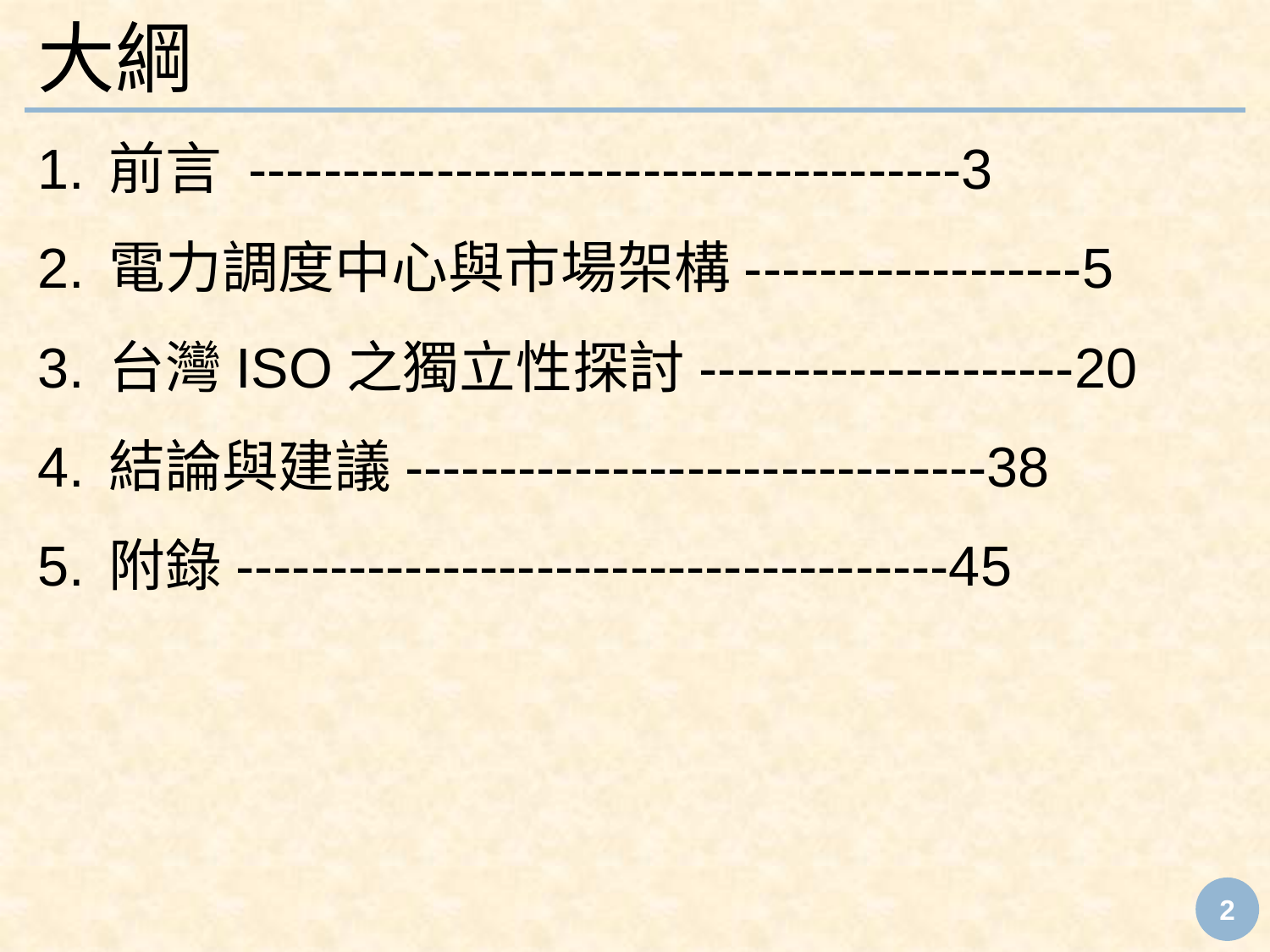

# 大綱
前言 --------------------------------------3
電力調度中心與市場架構------------------5
台灣ISO之獨立性探討--------------------20
結論與建議-------------------------------38
附錄--------------------------------------45

2